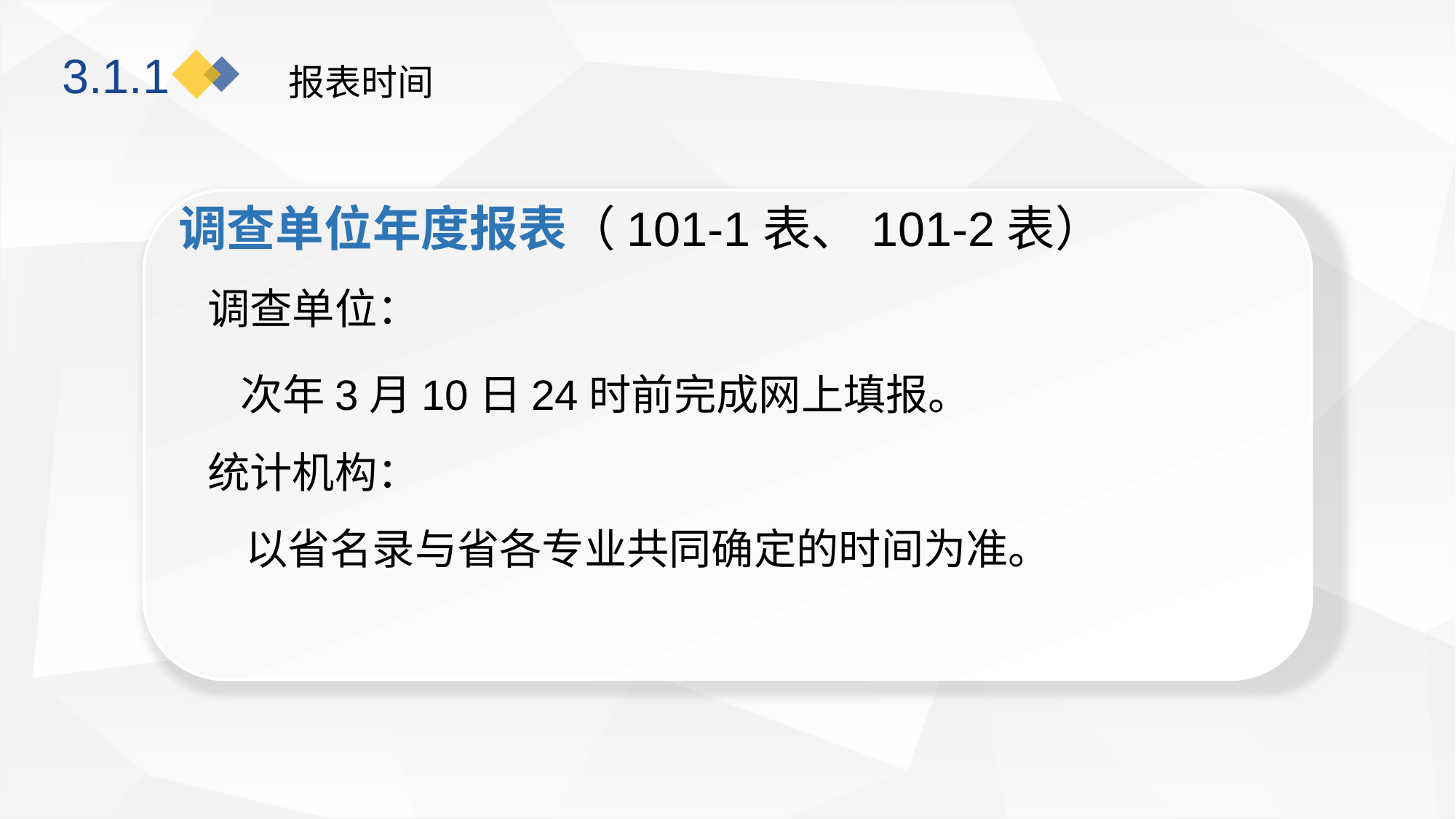

报表时间
3.1.1

调查单位年度报表（101-1表、101-2表）
  调查单位：
     次年3月10日24时前完成网上填报。
  统计机构：
      以省名录与省各专业共同确定的时间为准。